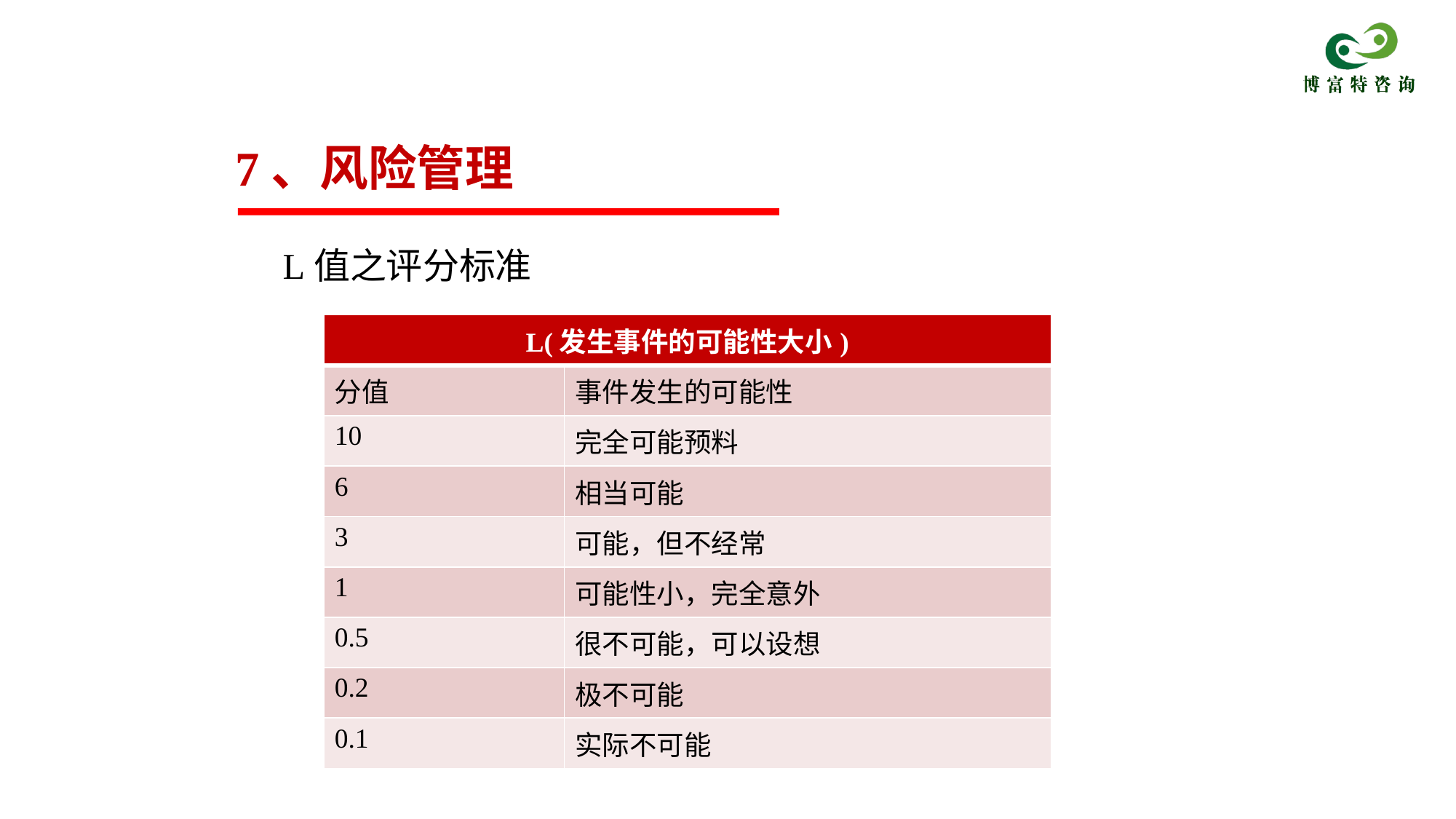

7、风险管理

L值之评分标准
| L(发生事件的可能性大小) |  |
| --- | --- |
| 分值 | 事件发生的可能性 |
| 10 | 完全可能预料 |
| 6 | 相当可能 |
| 3 | 可能，但不经常 |
| 1 | 可能性小，完全意外 |
| 0.5 | 很不可能，可以设想 |
| 0.2 | 极不可能 |
| 0.1 | 实际不可能 |